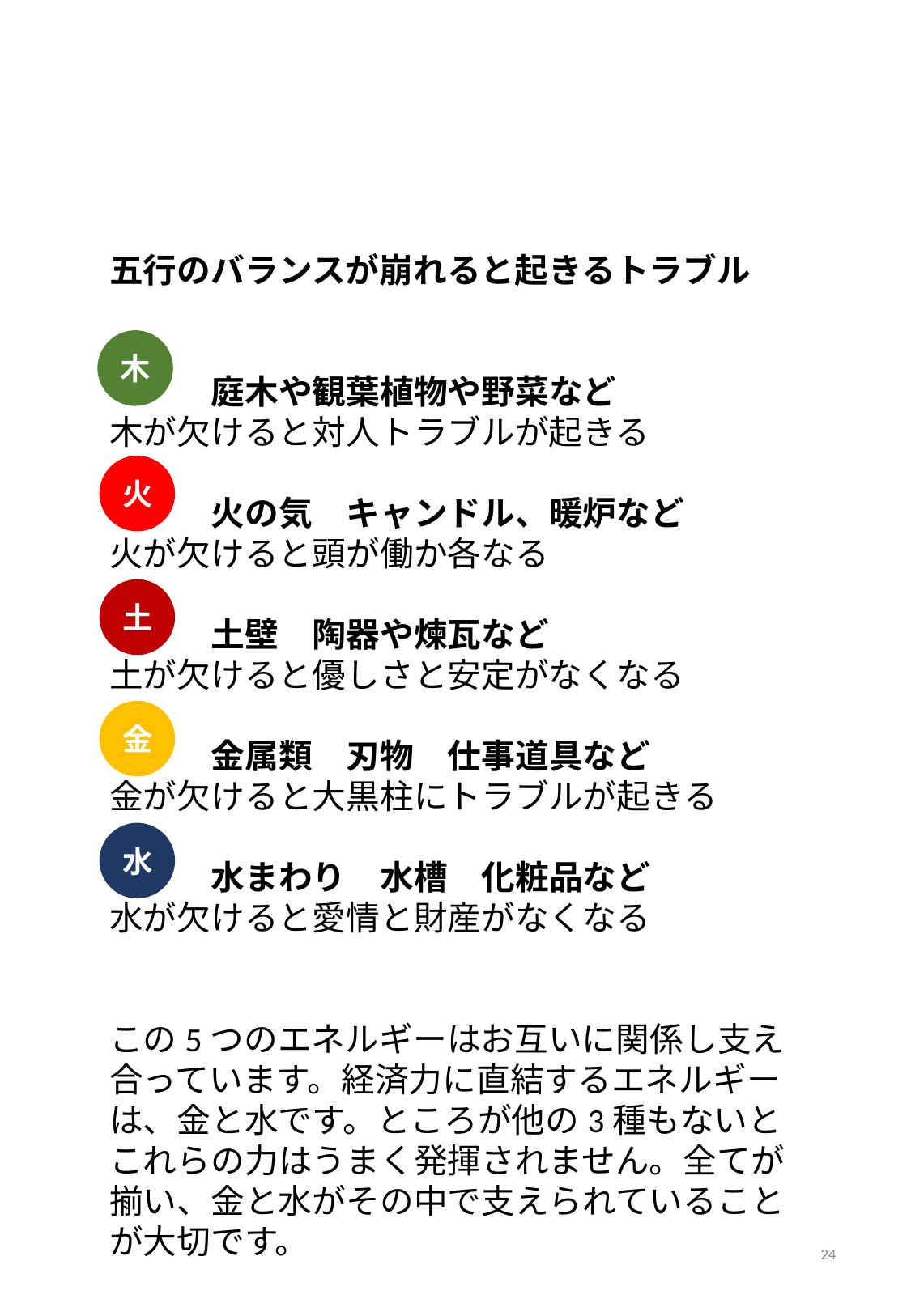

五行のバランスが崩れると起きるトラブル

　　　庭木や観葉植物や野菜など
木が欠けると対人トラブルが起きる

　　　火の気　キャンドル、暖炉など
火が欠けると頭が働か各なる

　　　土壁　陶器や煉瓦など
土が欠けると優しさと安定がなくなる

　　　金属類　刃物　仕事道具など
金が欠けると大黒柱にトラブルが起きる

　　　水まわり　水槽　化粧品など
水が欠けると愛情と財産がなくなる

この5つのエネルギーはお互いに関係し支え合っています。経済力に直結するエネルギーは、金と水です。ところが他の3種もないとこれらの力はうまく発揮されません。全てが揃い、金と水がその中で支えられていることが大切です。
木
火
土
金
水
24